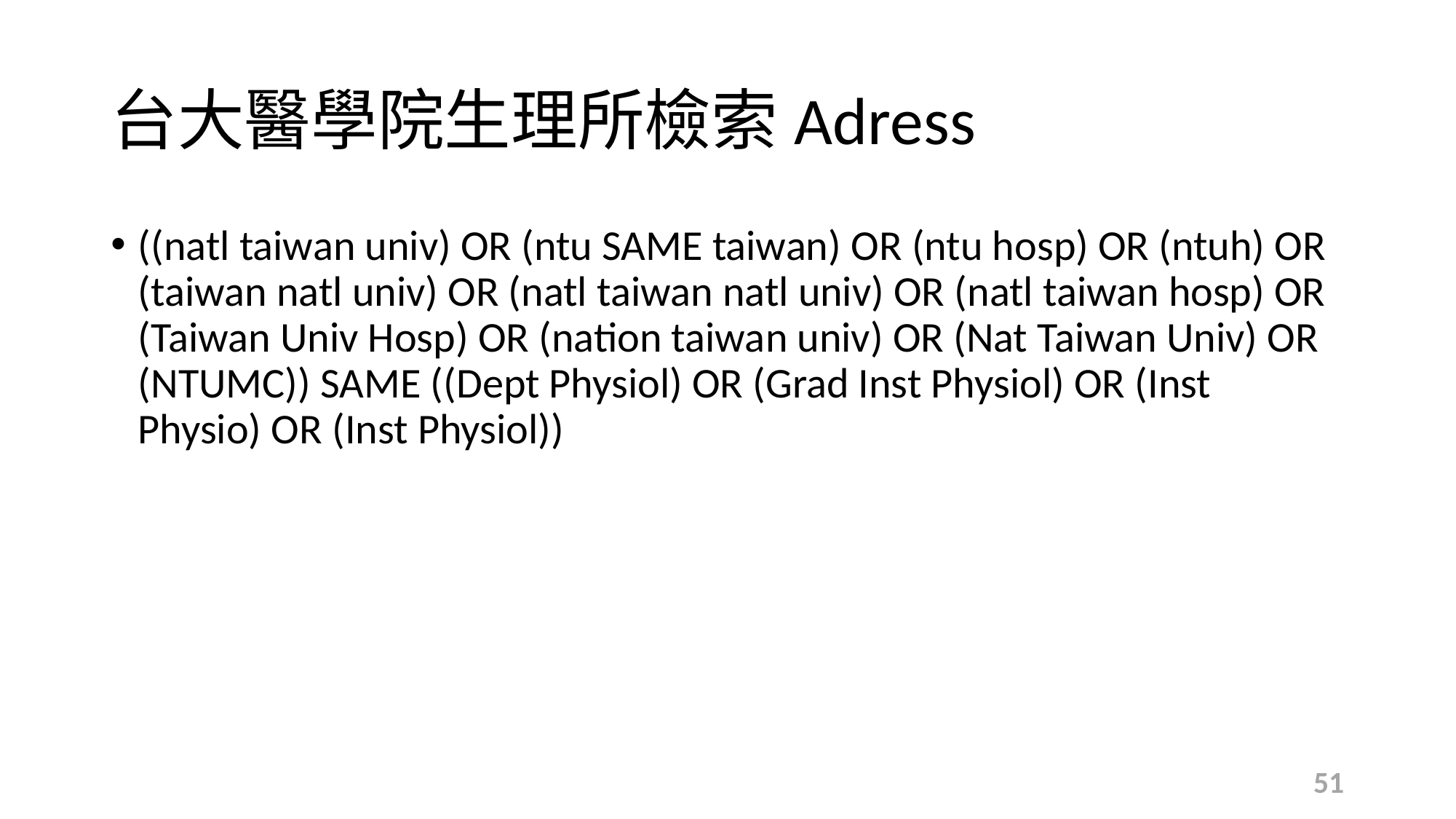

# 台大醫學院生理所檢索Adress
((natl taiwan univ) OR (ntu SAME taiwan) OR (ntu hosp) OR (ntuh) OR (taiwan natl univ) OR (natl taiwan natl univ) OR (natl taiwan hosp) OR (Taiwan Univ Hosp) OR (nation taiwan univ) OR (Nat Taiwan Univ) OR (NTUMC)) SAME ((Dept Physiol) OR (Grad Inst Physiol) OR (Inst  Physio) OR (Inst Physiol))
51